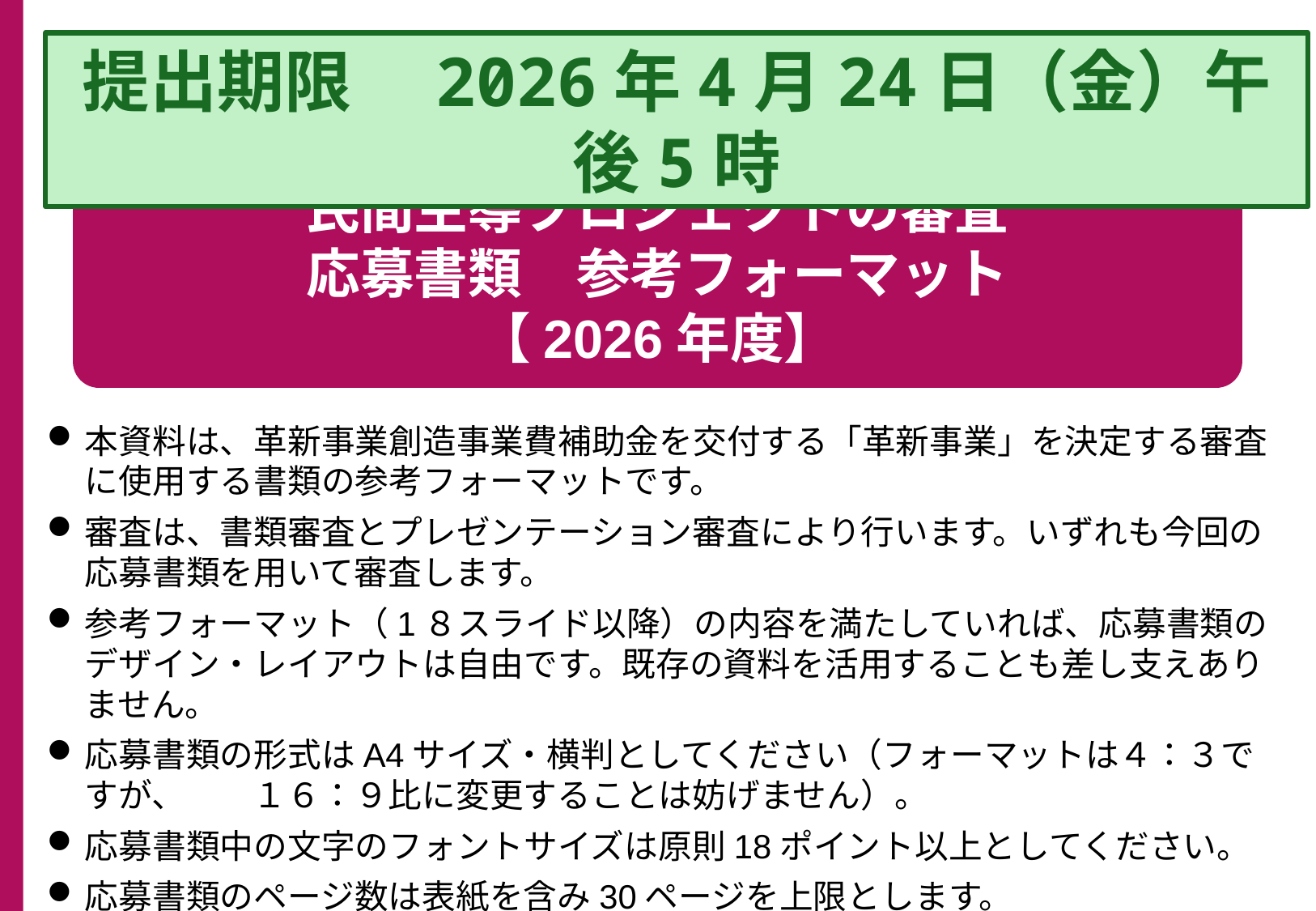

提出期限　2026年4月24日（金）午後5時
民間主導プロジェクトの審査
応募書類　参考フォーマット
【2026年度】
本資料は、革新事業創造事業費補助金を交付する「革新事業」を決定する審査に使用する書類の参考フォーマットです。
審査は、書類審査とプレゼンテーション審査により行います。いずれも今回の応募書類を用いて審査します。
参考フォーマット（1８スライド以降）の内容を満たしていれば、応募書類のデザイン・レイアウトは自由です。既存の資料を活用することも差し支えありません。
応募書類の形式はA4サイズ・横判としてください（フォーマットは４：３ですが、　　１６：９比に変更することは妨げません）。
応募書類中の文字のフォントサイズは原則18ポイント以上としてください。
応募書類のページ数は表紙を含み30ページを上限とします。